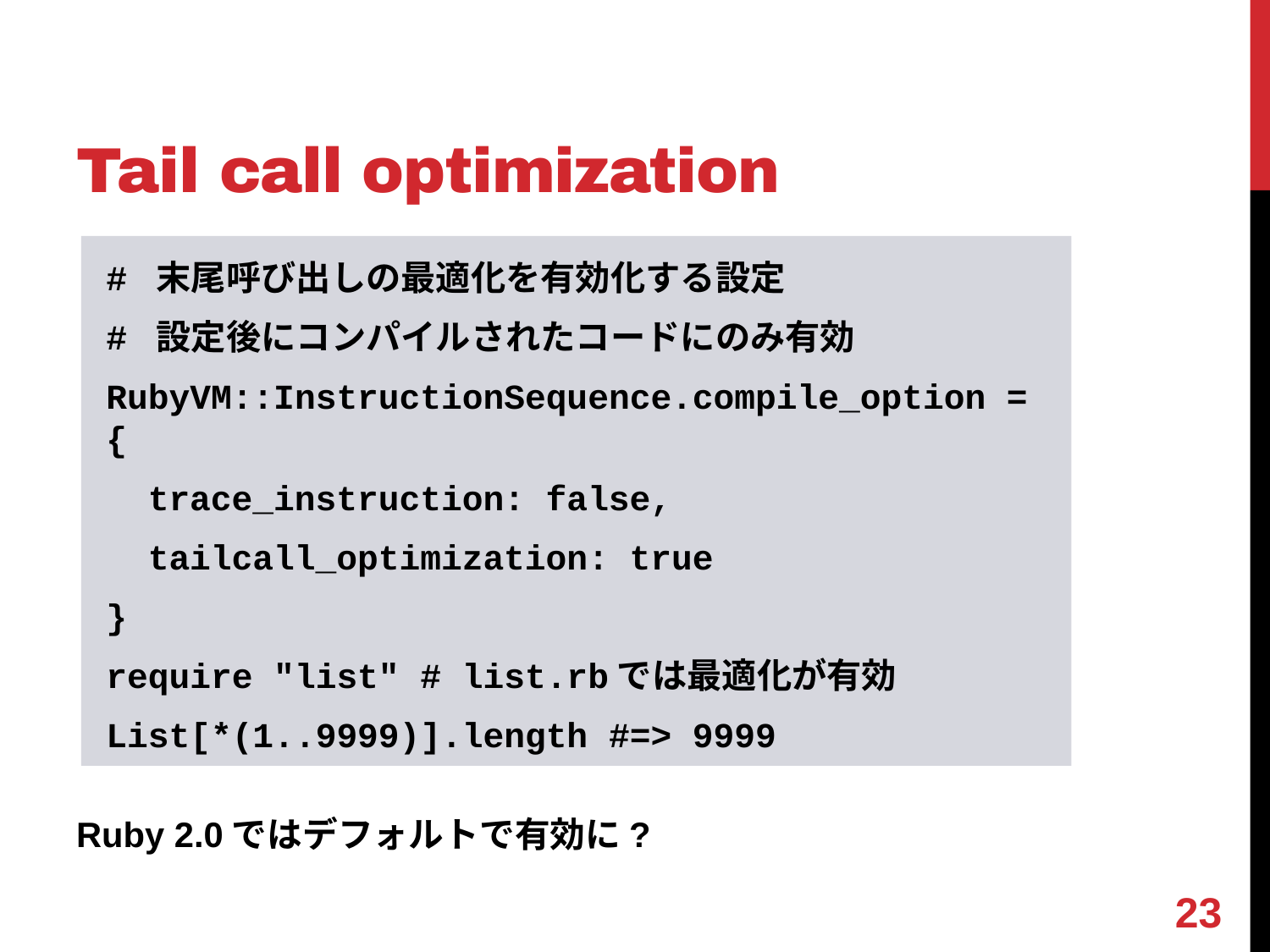

# Tail call optimization
# 末尾呼び出しの最適化を有効化する設定
# 設定後にコンパイルされたコードにのみ有効
RubyVM::InstructionSequence.compile_option = {
  trace_instruction: false,
  tailcall_optimization: true
}
require "list" # list.rbでは最適化が有効
List[*(1..9999)].length #=> 9999
Ruby 2.0ではデフォルトで有効に?
23